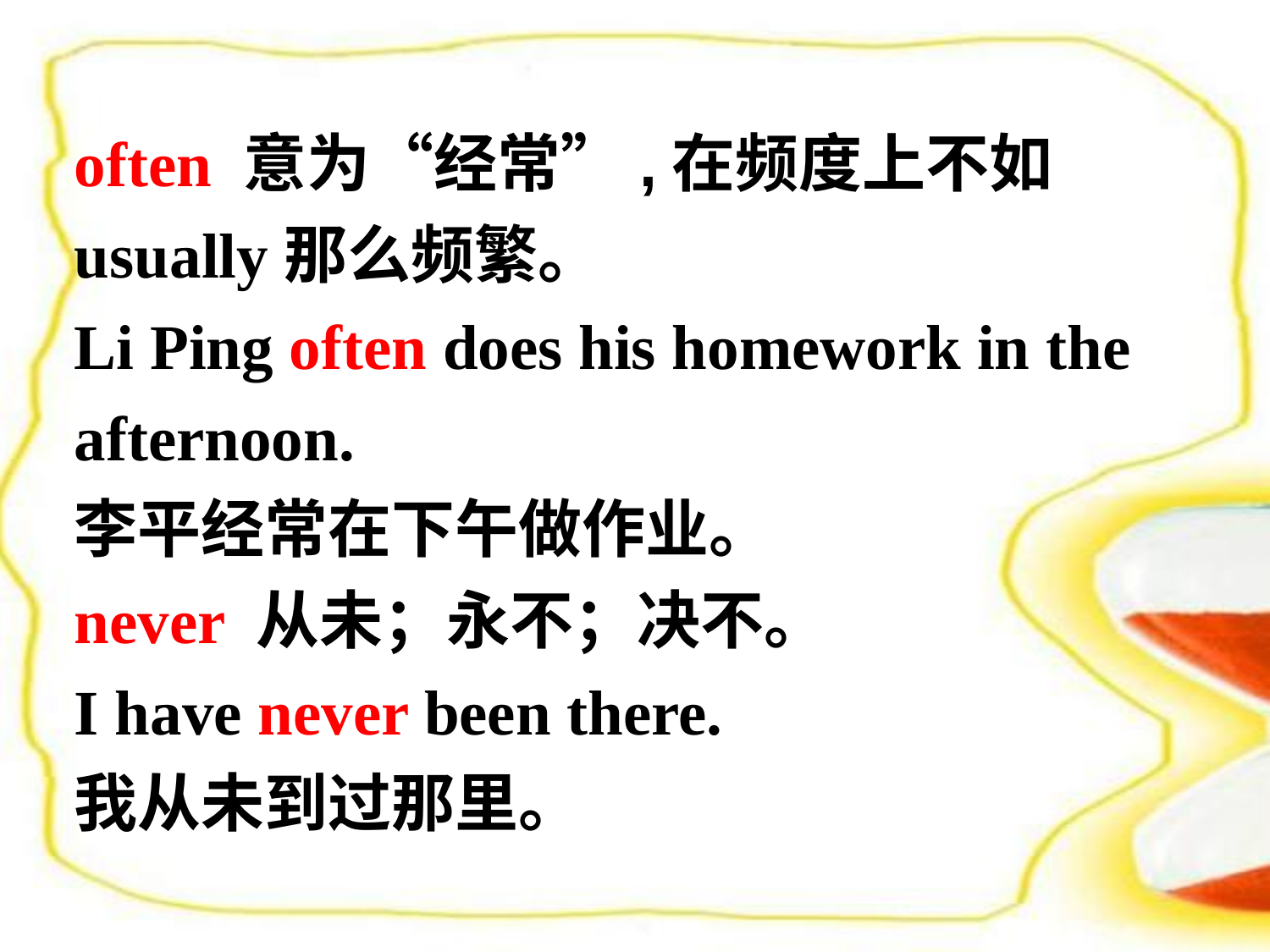

often 意为“经常”,在频度上不如usually那么频繁。
Li Ping often does his homework in the afternoon.
李平经常在下午做作业。
never 从未；永不；决不。
I have never been there.
我从未到过那里。